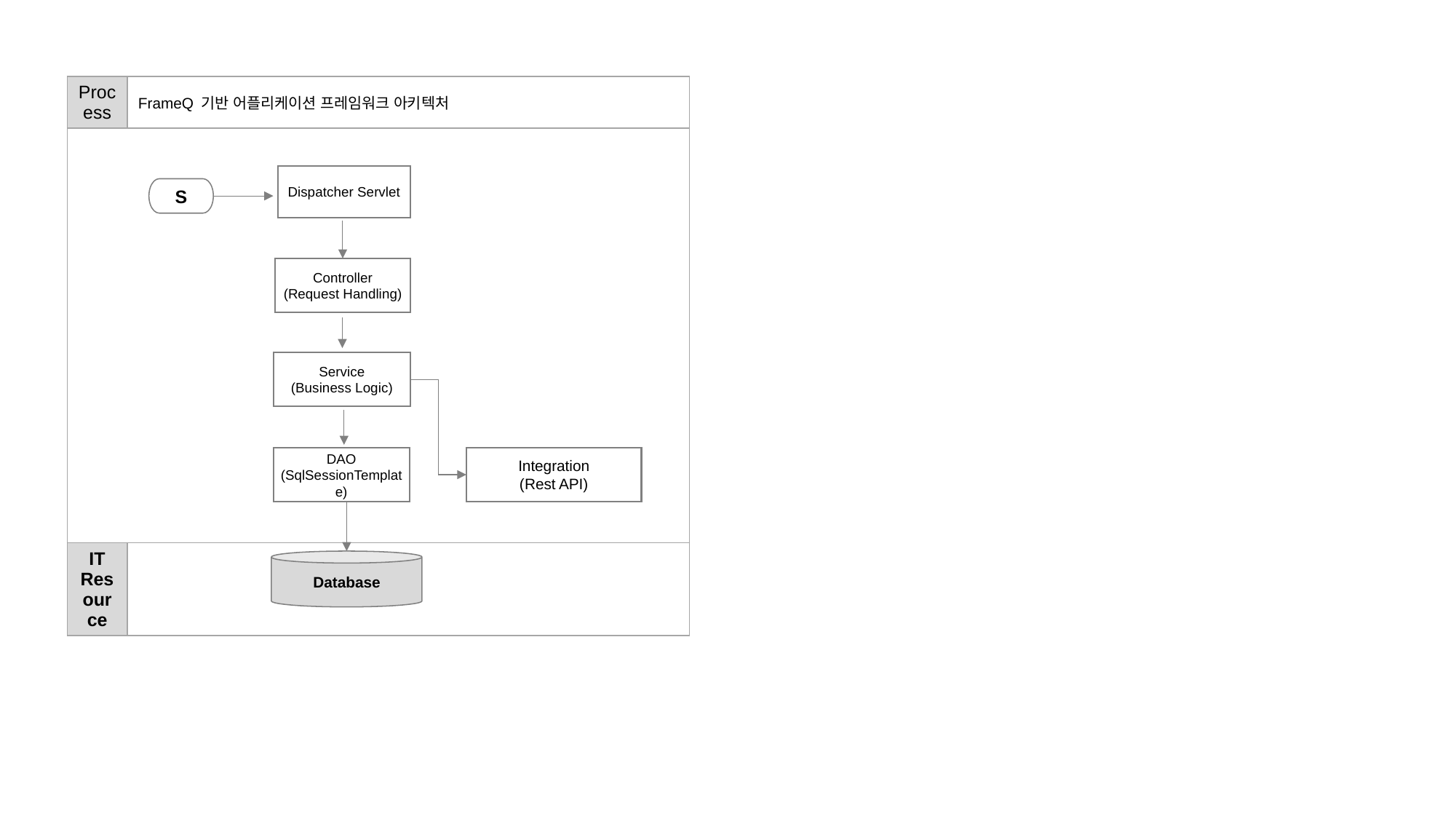

| Process | FrameQ 기반 어플리케이션 프레임워크 아키텍처 |
| --- | --- |
|  |  |
| IT Resource |  |
Dispatcher Servlet
S
Controller
(Request Handling)
Service
(Business Logic)
DAO
(SqlSessionTemplate)
Integration
(Rest API)
Database